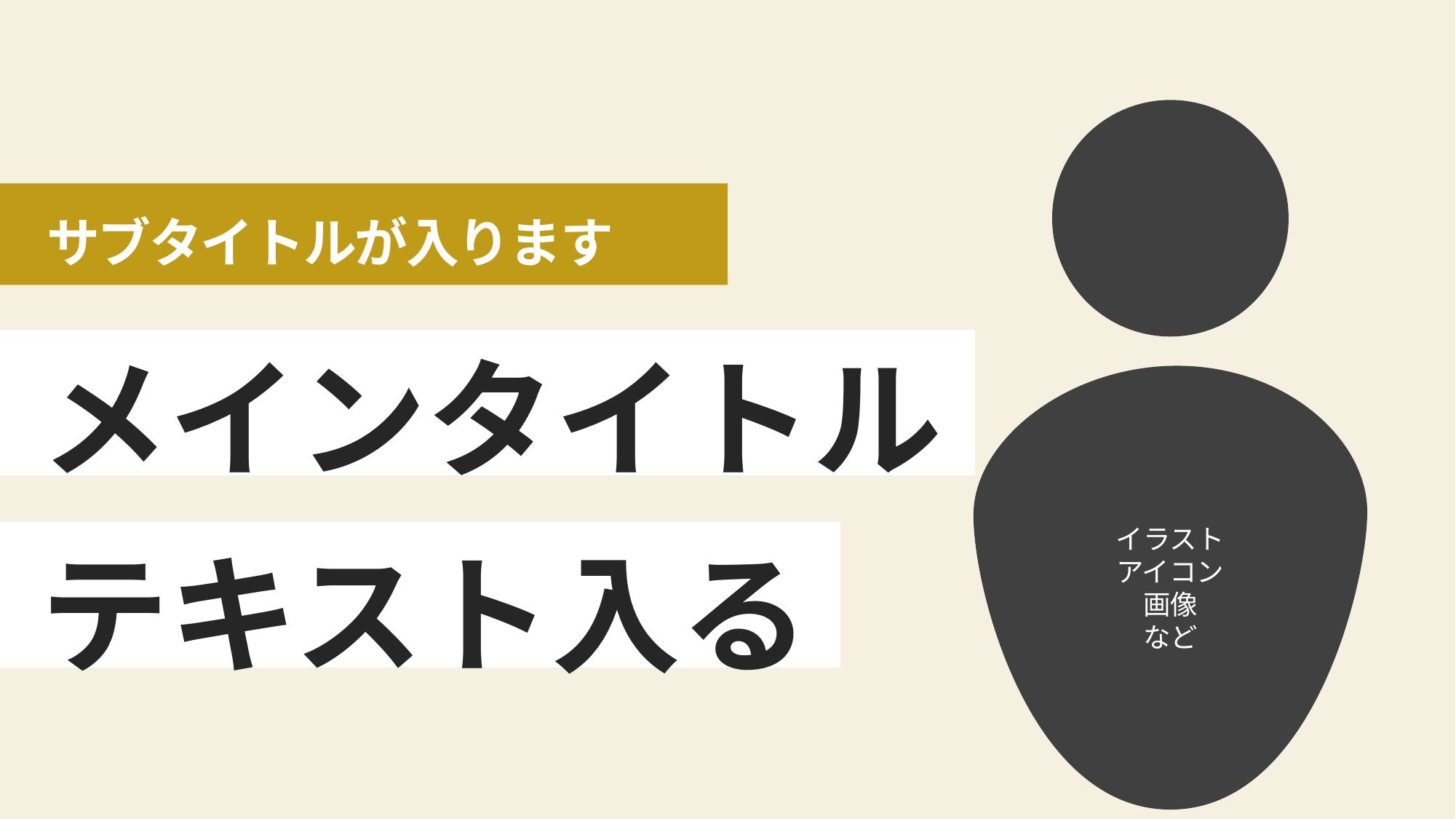

イラスト
アイコン
画像
など

サブタイトルが入ります

メインタイトル

テキスト入る